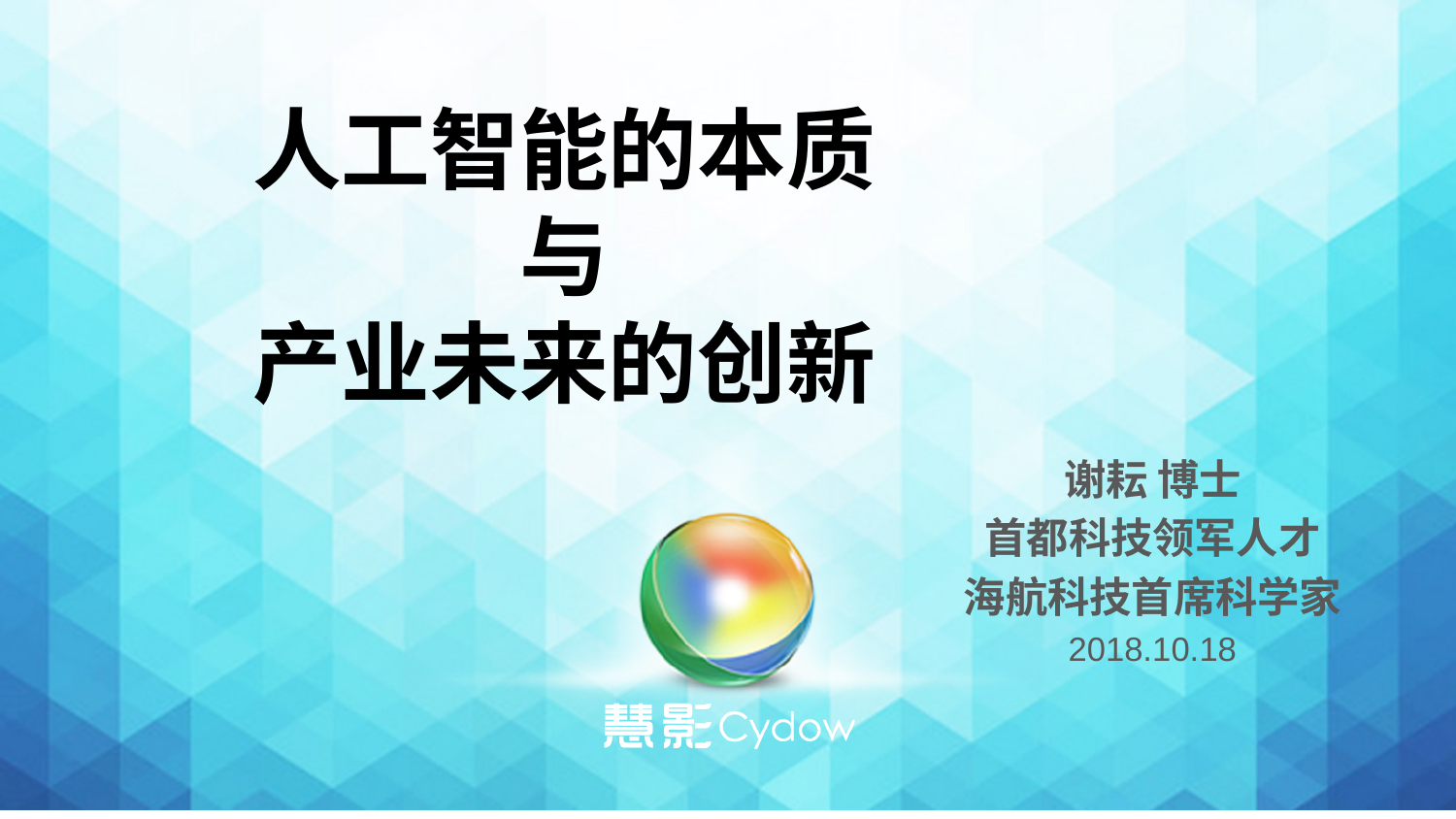

# 人工智能的本质 与 产业未来的创新
谢耘 博士
首都科技领军人才
海航科技首席科学家
2018.10.18